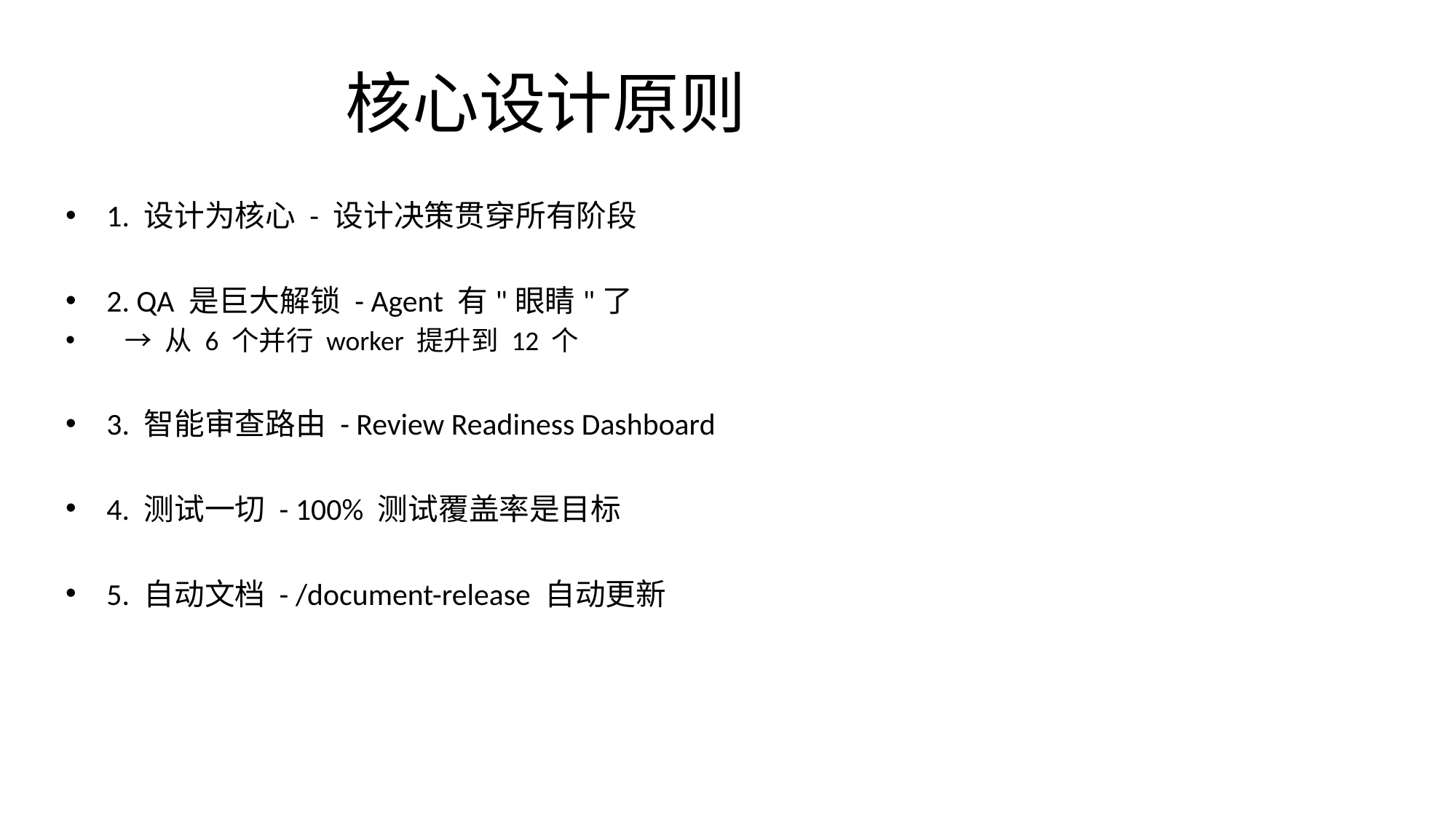

# 核心设计原则
1. 设计为核心 - 设计决策贯穿所有阶段

2. QA 是巨大解锁 - Agent 有"眼睛"了
   → 从 6 个并行 worker 提升到 12 个

3. 智能审查路由 - Review Readiness Dashboard

4. 测试一切 - 100% 测试覆盖率是目标

5. 自动文档 - /document-release 自动更新